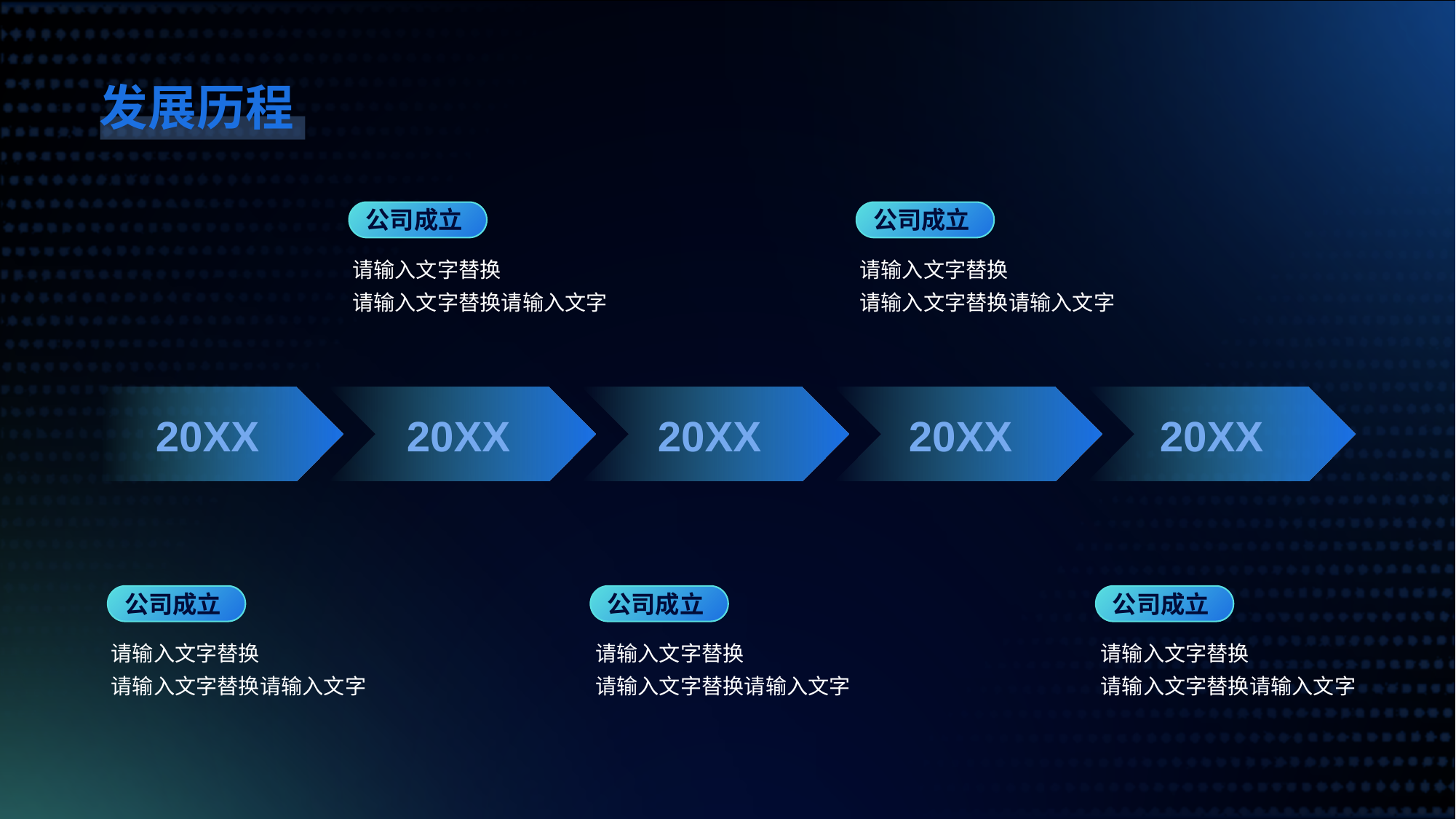

发展历程

公司成立
公司成立

请输入文字替换
请输入文字替换请输入文字
请输入文字替换
请输入文字替换请输入文字

20XX
20XX
20XX
20XX
20XX
公司成立
公司成立
公司成立

请输入文字替换
请输入文字替换请输入文字
请输入文字替换
请输入文字替换请输入文字
请输入文字替换
请输入文字替换请输入文字